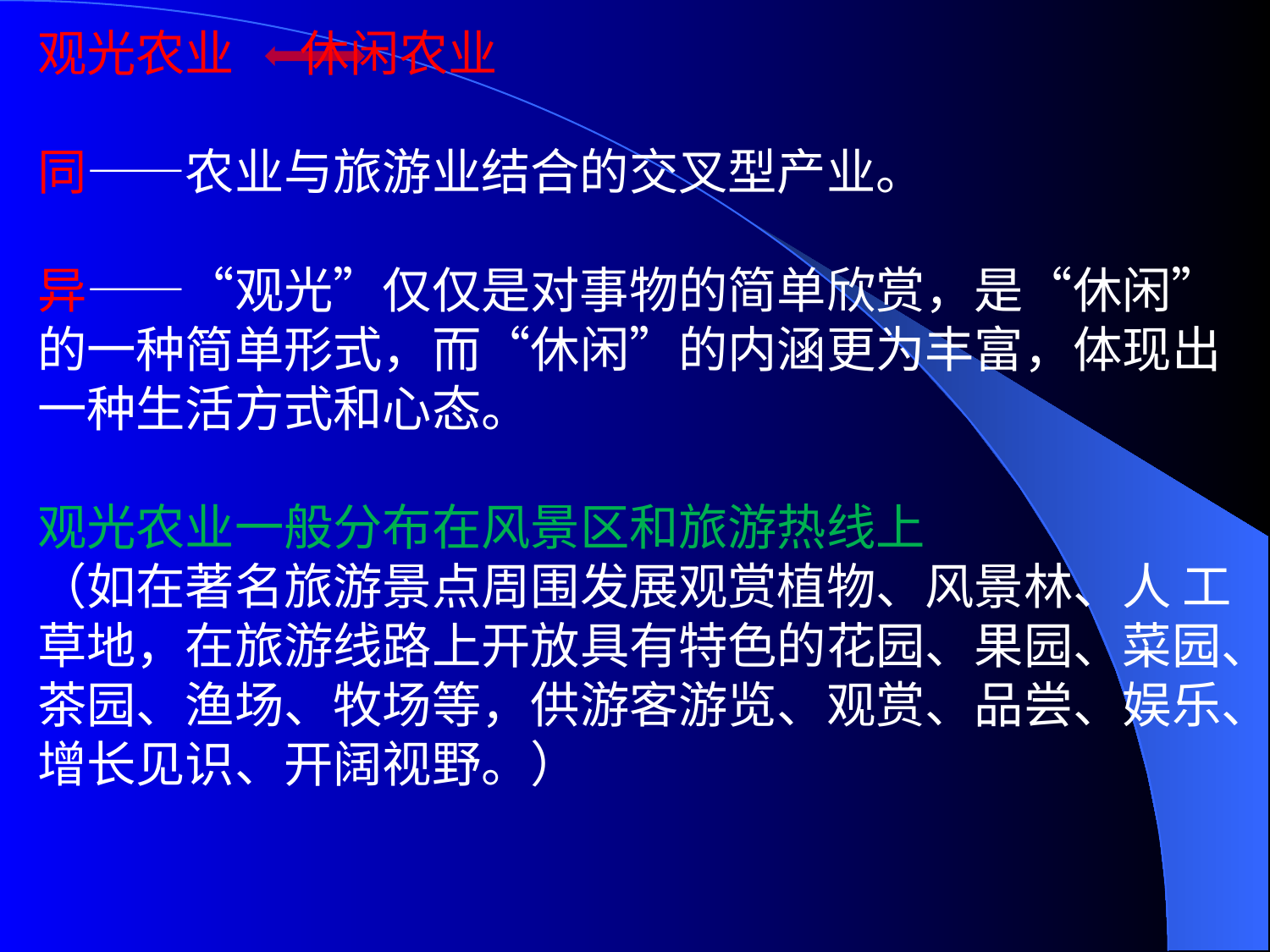

观光农业      休闲农业

同——农业与旅游业结合的交叉型产业。

异——“观光”仅仅是对事物的简单欣赏，是“休闲”的一种简单形式，而“休闲”的内涵更为丰富，体现出一种生活方式和心态。

观光农业一般分布在风景区和旅游热线上
（如在著名旅游景点周围发展观赏植物、风景林、人 工草地，在旅游线路上开放具有特色的花园、果园、菜园、茶园、渔场、牧场等，供游客游览、观赏、品尝、娱乐、增长见识、开阔视野。）